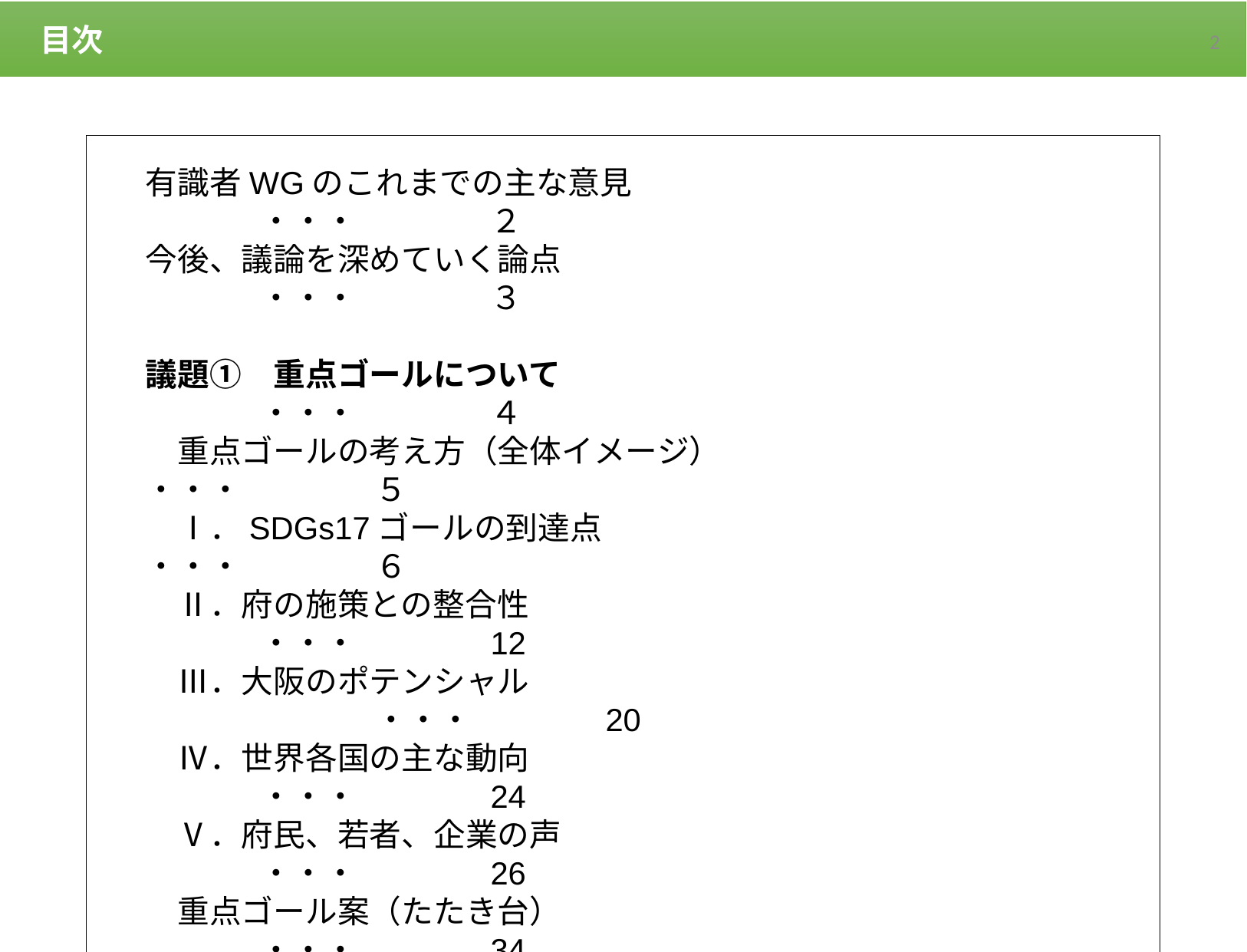

目次
2
有識者WGのこれまでの主な意見					・・・		２
今後、議論を深めていく論点						・・・		３

議題①　重点ゴールについて						・・・		４
　重点ゴールの考え方（全体イメージ）　			・・・		５
　Ⅰ．SDGs17ゴールの到達点					・・・		６
　Ⅱ．府の施策との整合性						・・・		12
　Ⅲ．大阪のポテンシャル							・・・		20
　Ⅳ．世界各国の主な動向						・・・		24
　Ⅴ．府民、若者、企業の声						・・・		26
　重点ゴール案（たたき台）						・・・		34

議題②　優先課題について						・・・　	36
　優先課題について（イメージ）					・・・　	38

議題③　「未来像」のイメージについて				・・・		42
　未来像（めざす姿）について　（イメージ）		・・・		43